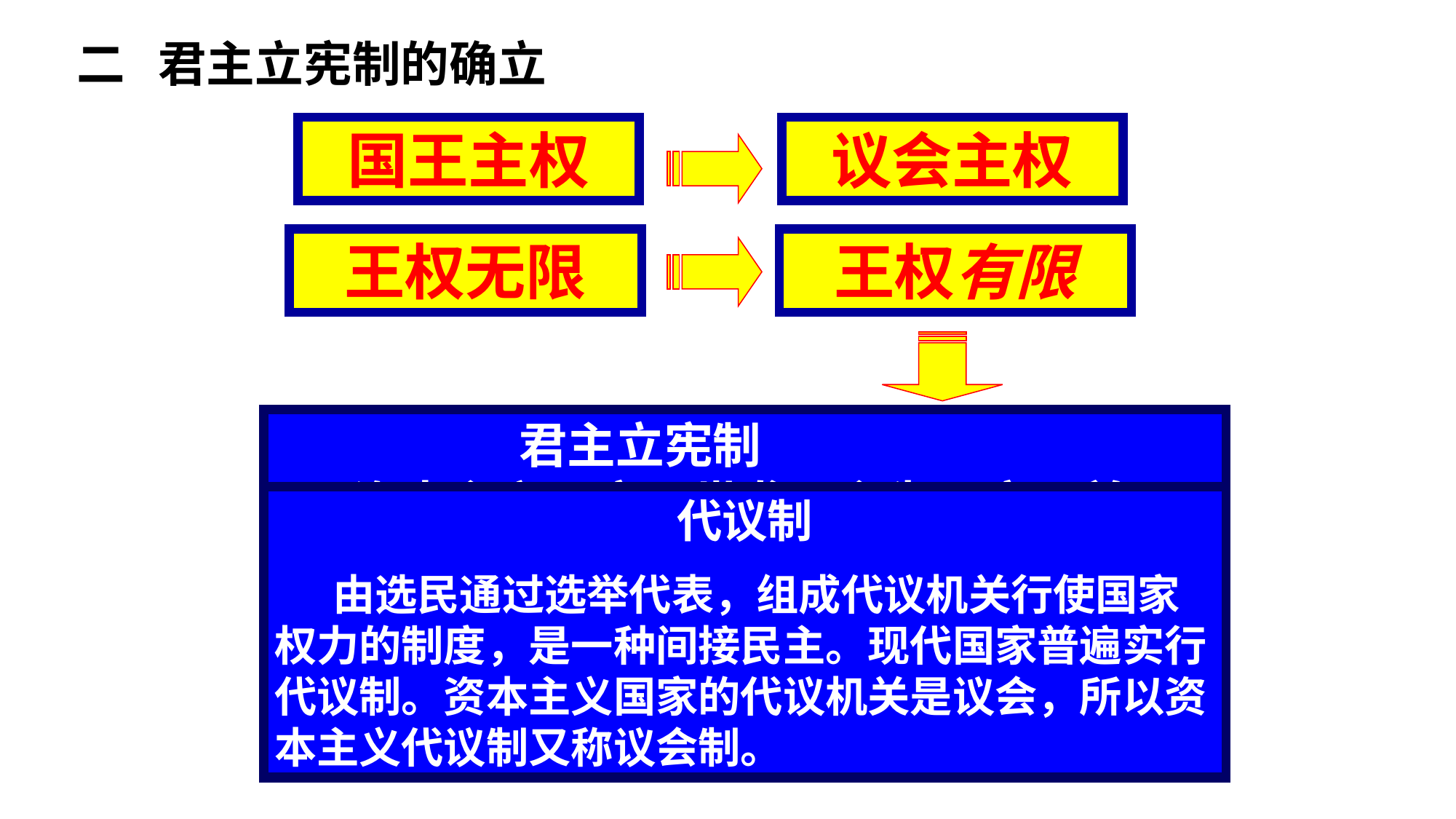

二   君主立宪制的确立
国王主权
议会主权

王权无限
王权有限

                     君主立宪制
      资本主义国家以世袭君主为国家元首，以议会为核心，君主权力受法律限制的资本主义政权组织形式。是近现代欧美资产阶级代议制的两种主要表现形式之一。

代议制
     由选民通过选举代表，组成代议机关行使国家权力的制度，是一种间接民主。现代国家普遍实行代议制。资本主义国家的代议机关是议会，所以资本主义代议制又称议会制。